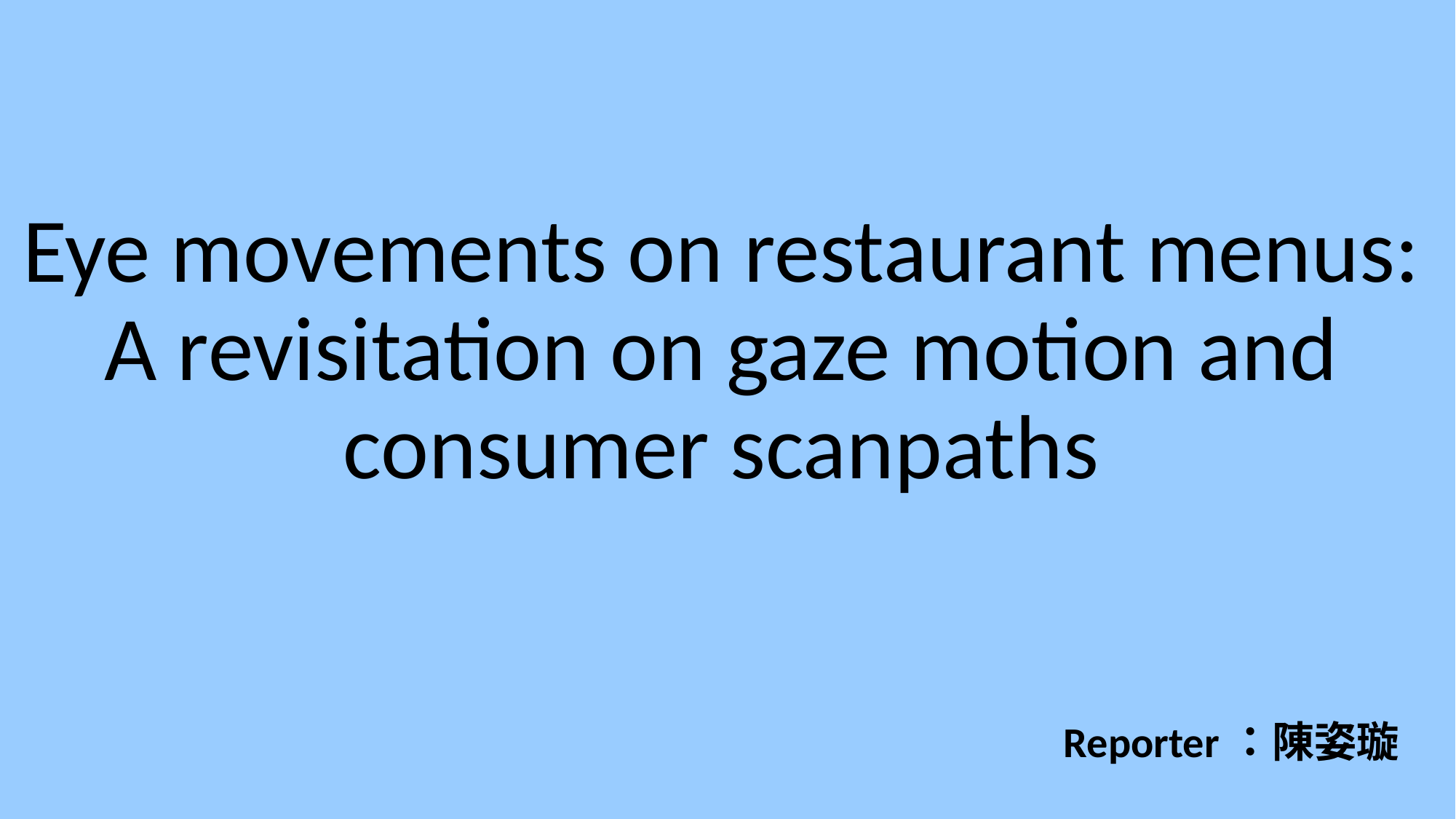

# Eye movements on restaurant menus: A revisitation on gaze motion and consumer scanpaths
Reporter：陳姿璇